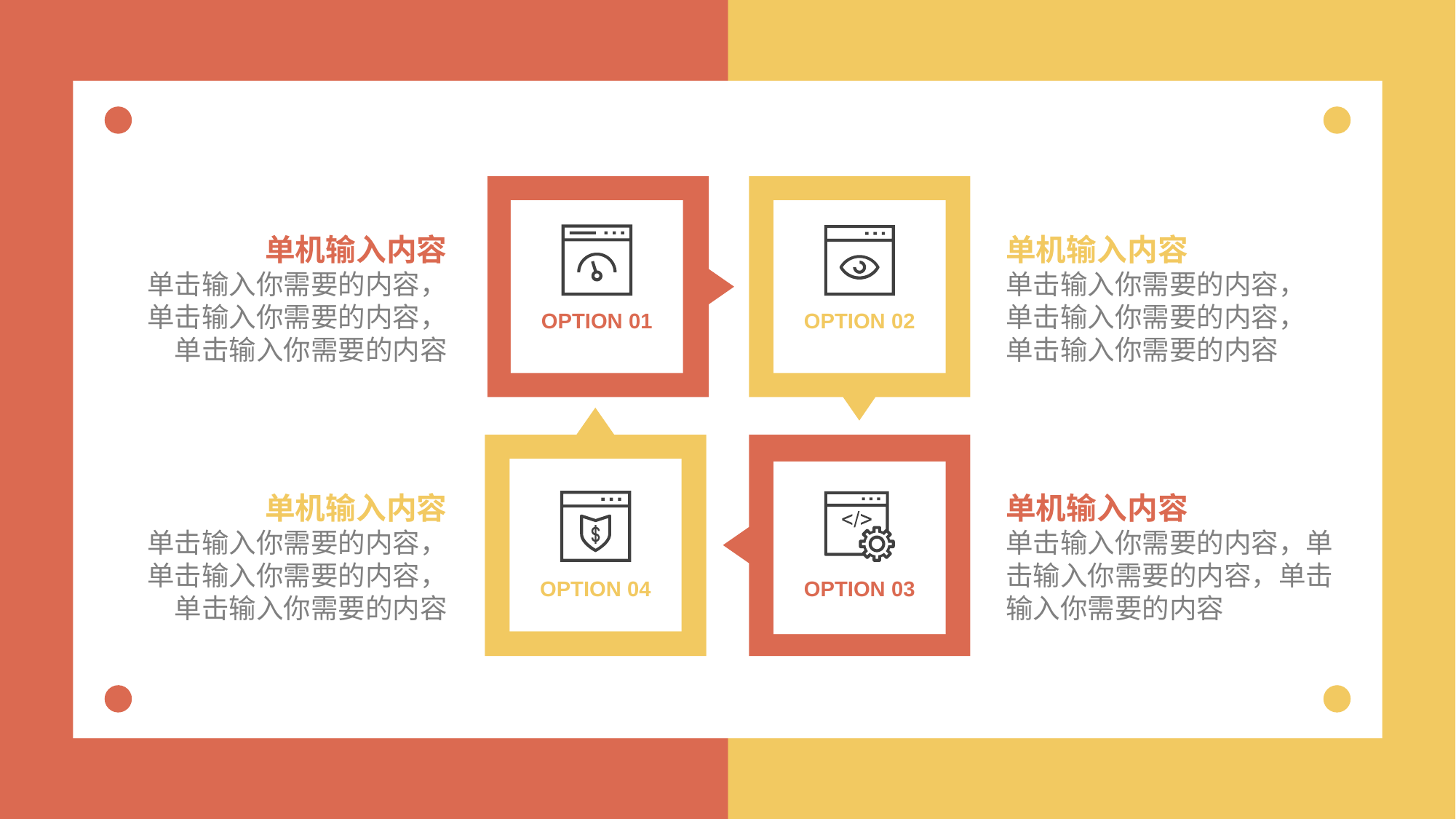

单机输入内容
单击输入你需要的内容，单击输入你需要的内容，单击输入你需要的内容
单机输入内容
单击输入你需要的内容，单击输入你需要的内容，单击输入你需要的内容
OPTION 01
OPTION 02

单机输入内容
单击输入你需要的内容，单击输入你需要的内容，单击输入你需要的内容
单机输入内容
单击输入你需要的内容，单击输入你需要的内容，单击输入你需要的内容

OPTION 04
OPTION 03